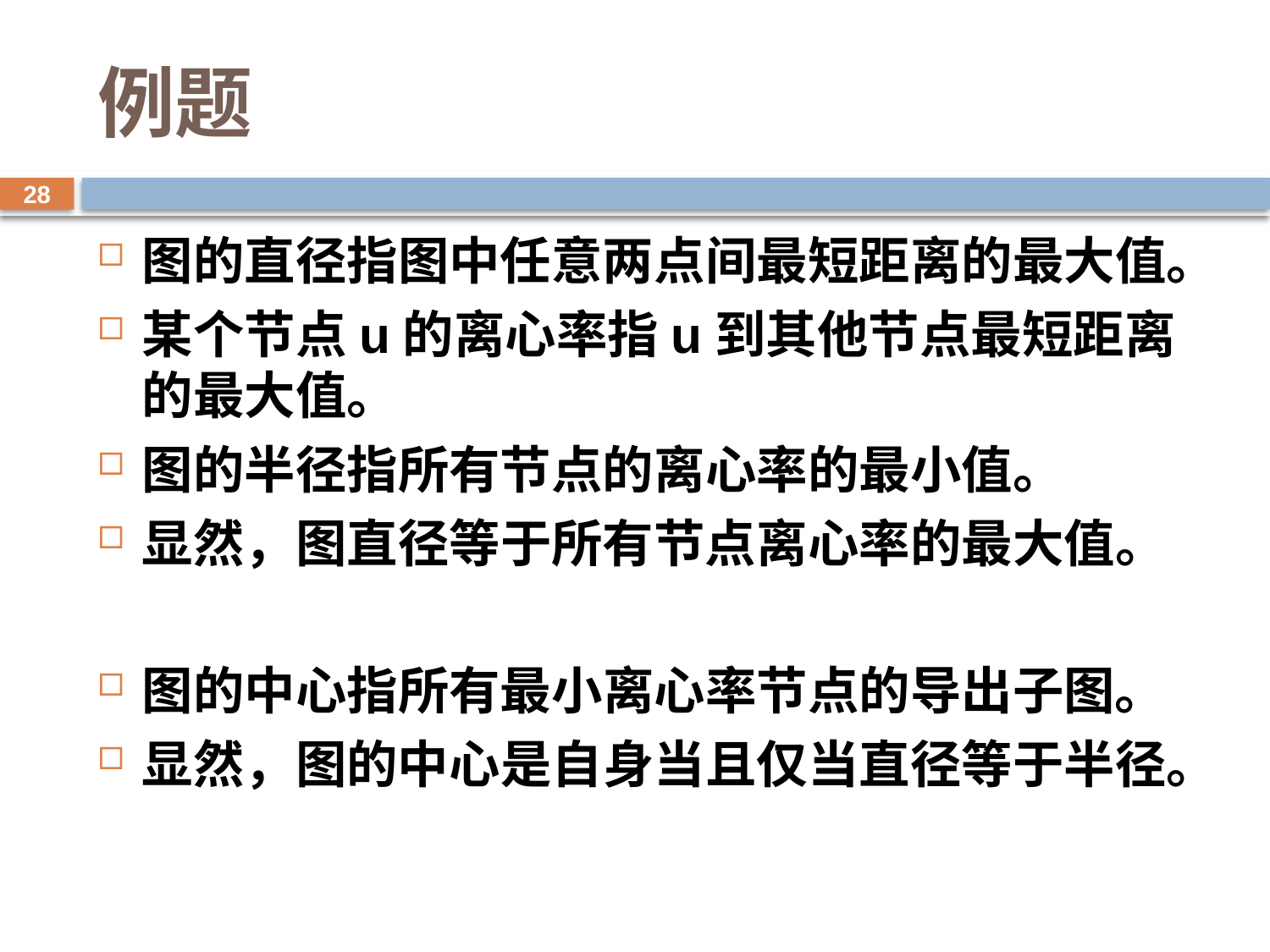

# 例题
28
图的直径指图中任意两点间最短距离的最大值。
某个节点u的离心率指u到其他节点最短距离的最大值。
图的半径指所有节点的离心率的最小值。
显然，图直径等于所有节点离心率的最大值。

图的中心指所有最小离心率节点的导出子图。
显然，图的中心是自身当且仅当直径等于半径。